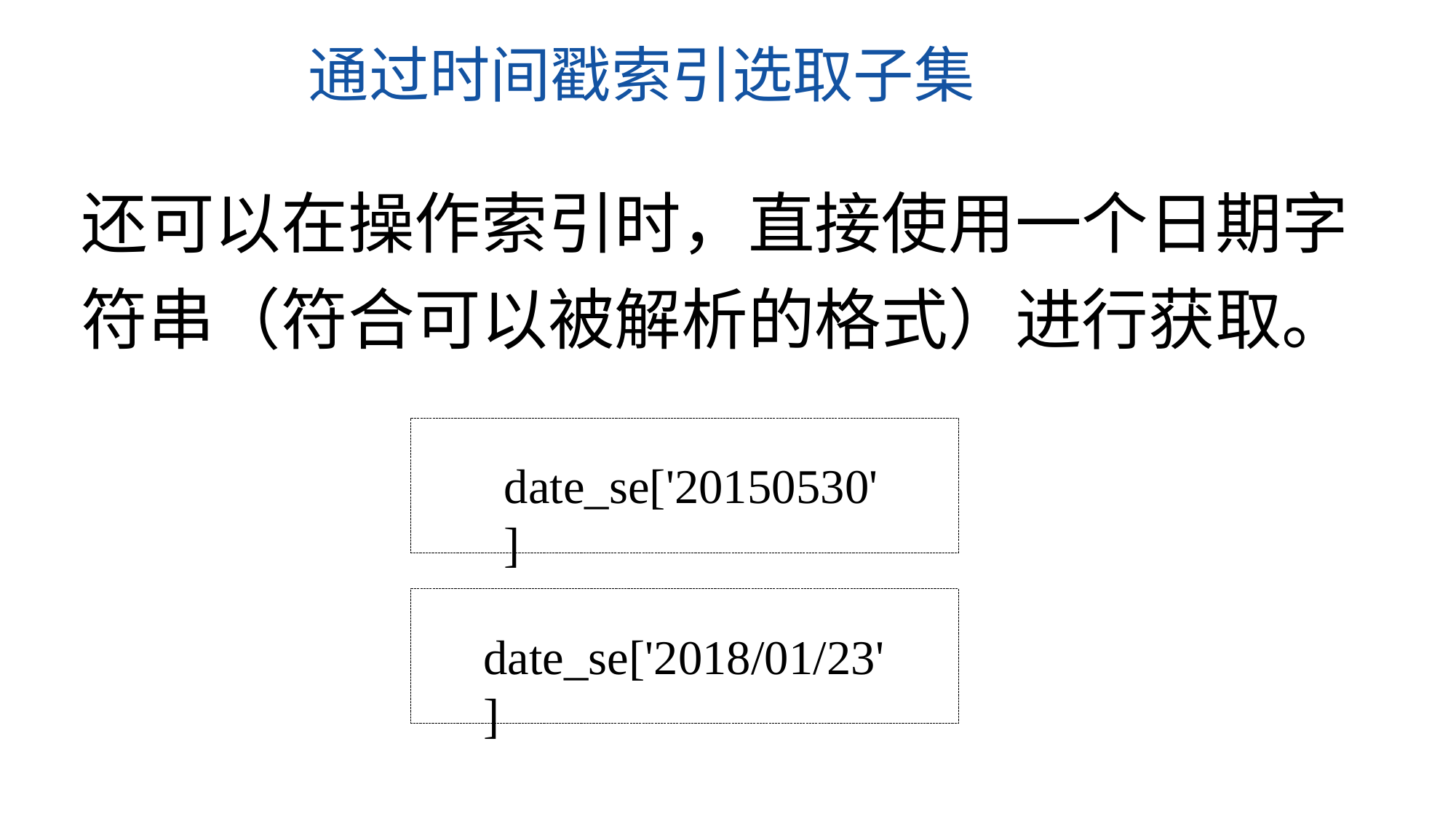

通过时间戳索引选取子集
还可以在操作索引时，直接使用一个日期字符串（符合可以被解析的格式）进行获取。

date_se['20150530']

date_se['2018/01/23']